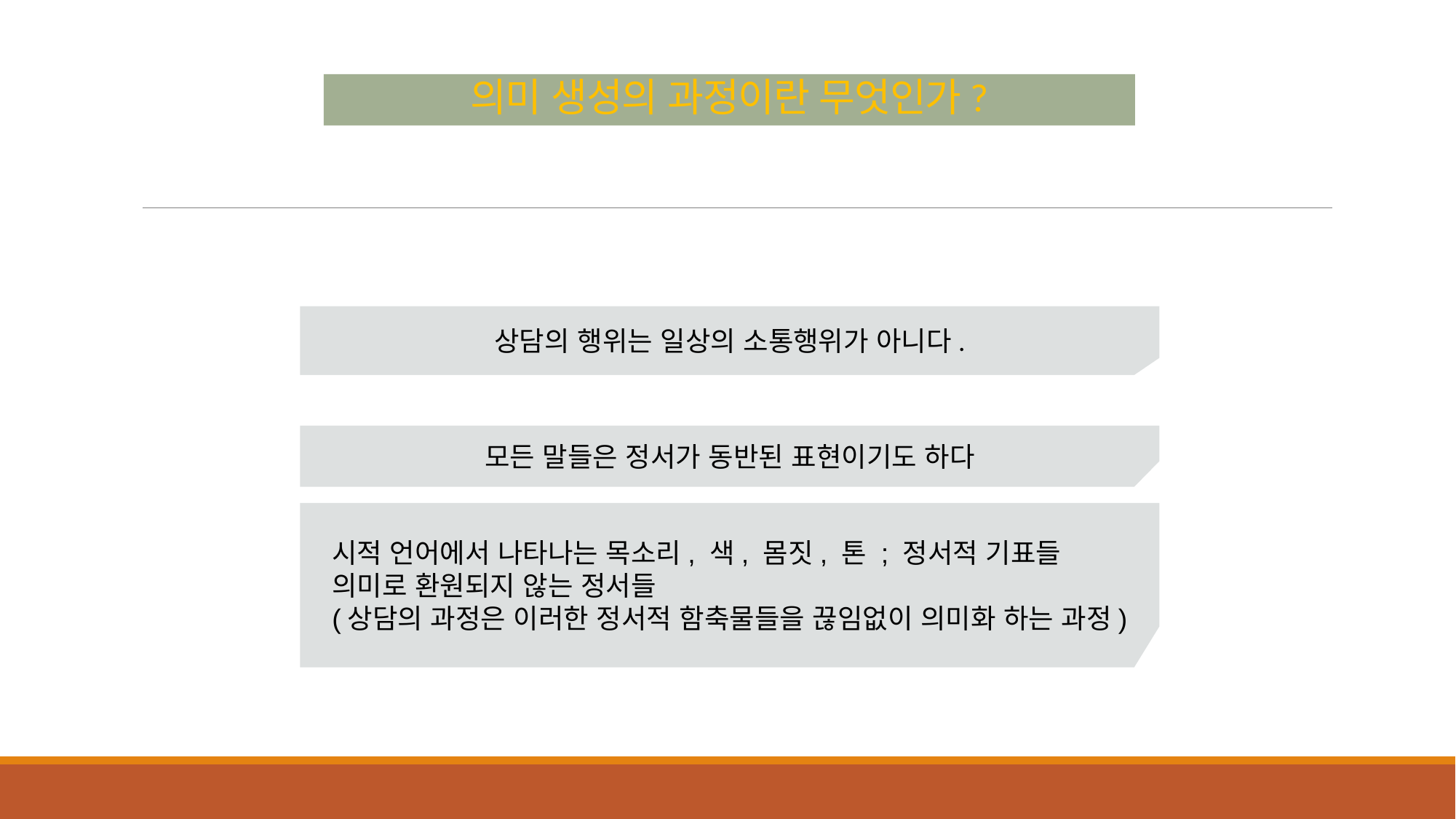

# 의미 생성의 과정이란 무엇인가?
상담의 행위는 일상의 소통행위가 아니다.
모든 말들은 정서가 동반된 표현이기도 하다
시적 언어에서 나타나는 목소리, 색, 몸짓, 톤 ; 정서적 기표들
의미로 환원되지 않는 정서들
(상담의 과정은 이러한 정서적 함축물들을 끊임없이 의미화 하는 과정)